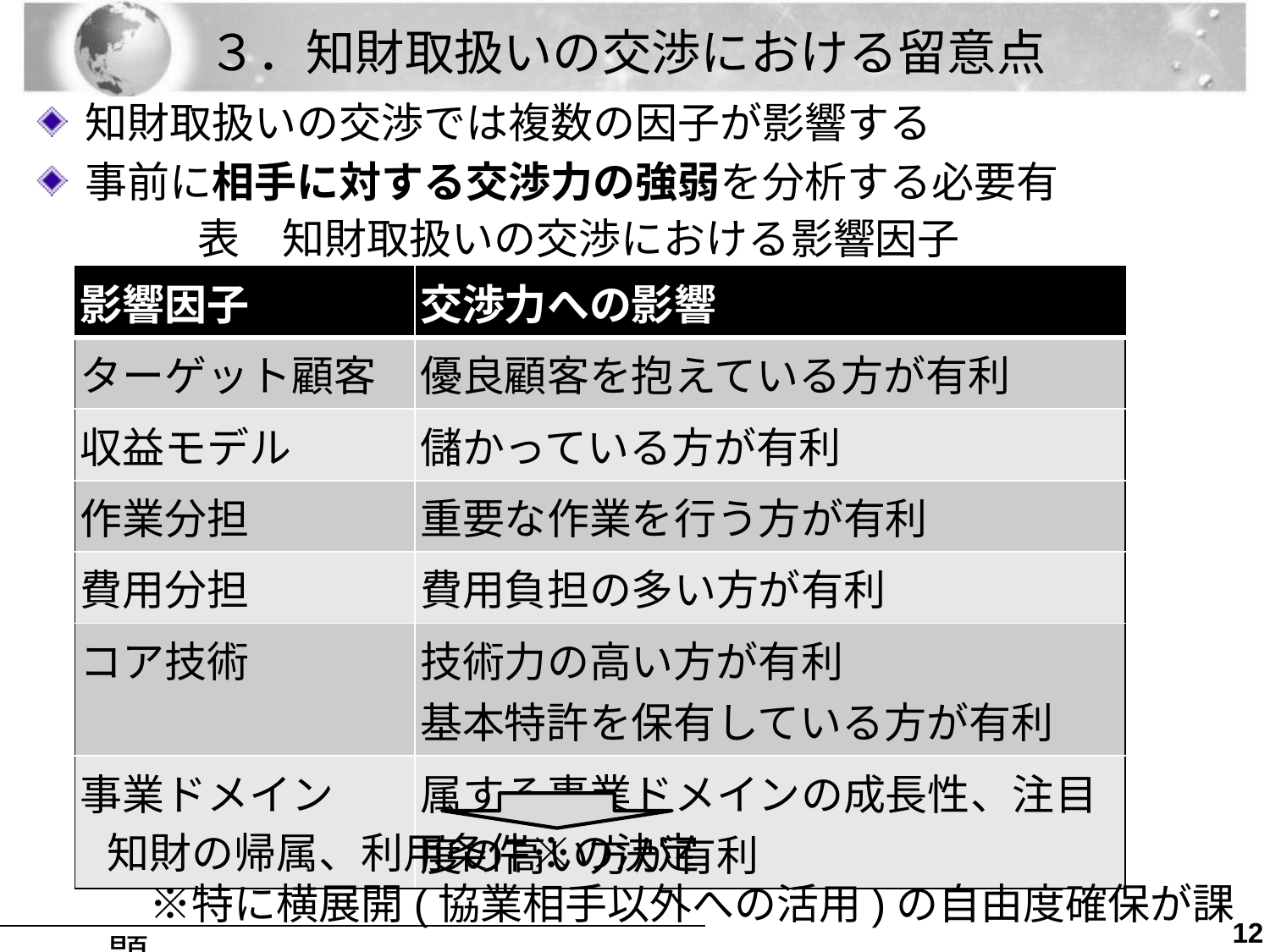

# ３．知財取扱いの交渉における留意点
知財取扱いの交渉では複数の因子が影響する
事前に相手に対する交渉力の強弱を分析する必要有
表　知財取扱いの交渉における影響因子
| 影響因子 | 交渉力への影響 |
| --- | --- |
| ターゲット顧客 | 優良顧客を抱えている方が有利 |
| 収益モデル | 儲かっている方が有利 |
| 作業分担 | 重要な作業を行う方が有利 |
| 費用分担 | 費用負担の多い方が有利 |
| コア技術 | 技術力の高い方が有利 基本特許を保有している方が有利 |
| 事業ドメイン | 属する事業ドメインの成長性、注目度の高い方が有利 |

知財の帰属、利用条件※の決定
　※特に横展開(協業相手以外への活用)の自由度確保が課題
12